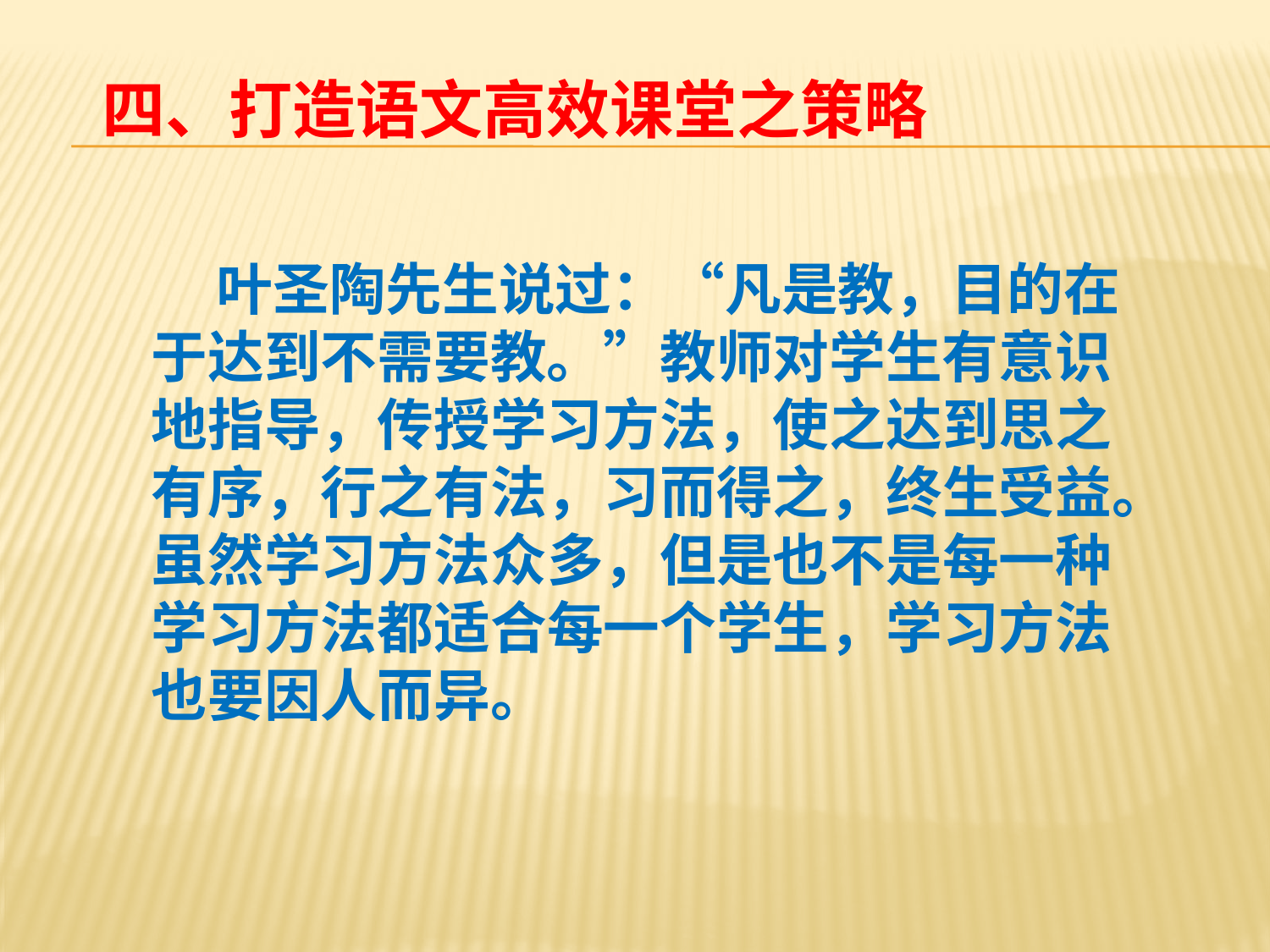

# 四、打造语文高效课堂之策略
    叶圣陶先生说过：“凡是教，目的在于达到不需要教。”教师对学生有意识地指导，传授学习方法，使之达到思之有序，行之有法，习而得之，终生受益。虽然学习方法众多，但是也不是每一种学习方法都适合每一个学生，学习方法也要因人而异。